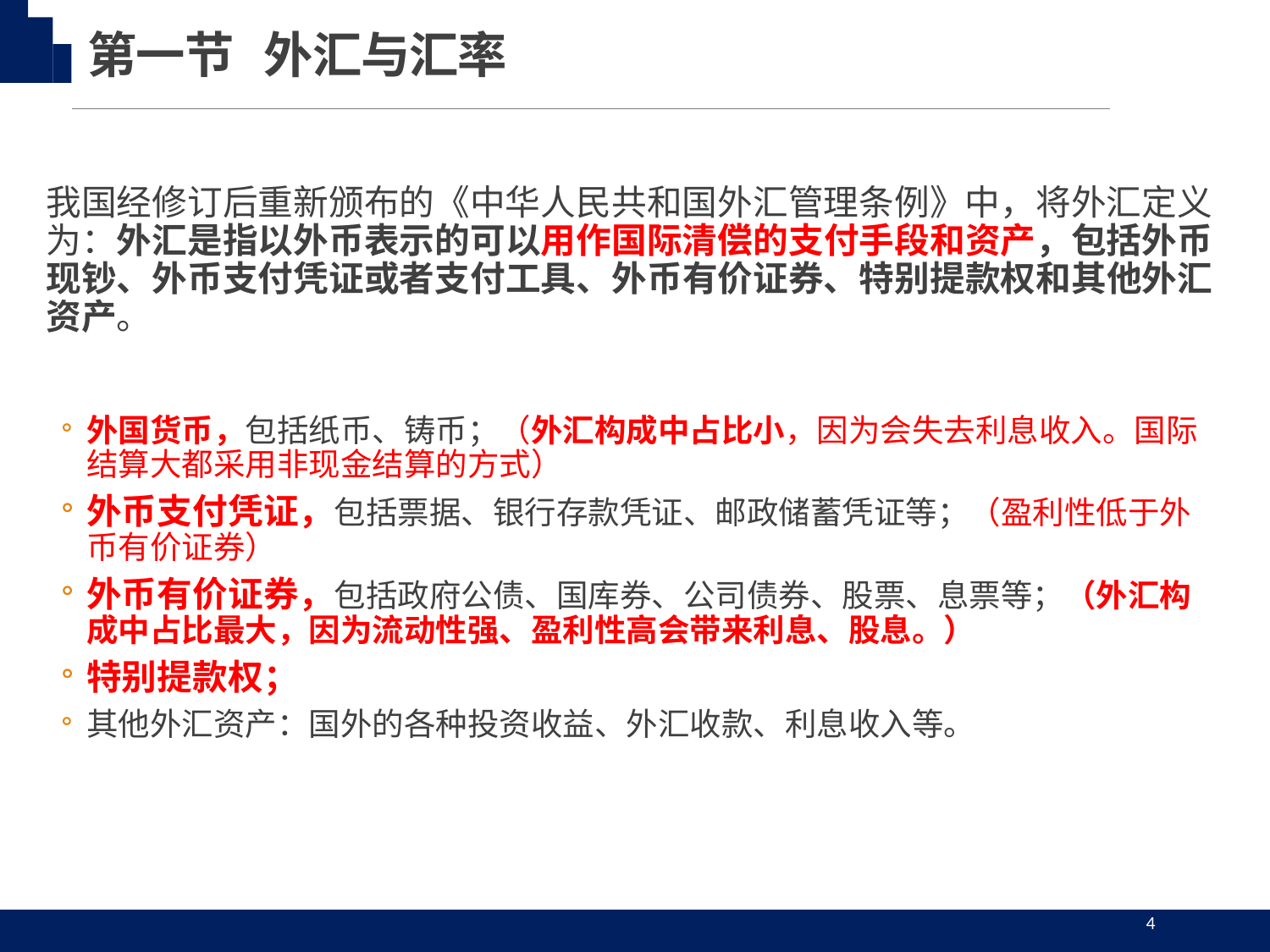

第一节   外汇与汇率
我国经修订后重新颁布的《中华人民共和国外汇管理条例》中，将外汇定义为：外汇是指以外币表示的可以用作国际清偿的支付手段和资产，包括外币现钞、外币支付凭证或者支付工具、外币有价证券、特别提款权和其他外汇资产。

外国货币，包括纸币、铸币；（外汇构成中占比小，因为会失去利息收入。国际结算大都采用非现金结算的方式）
外币支付凭证，包括票据、银行存款凭证、邮政储蓄凭证等；（盈利性低于外币有价证券）
外币有价证券，包括政府公债、国库券、公司债券、股票、息票等；（外汇构成中占比最大，因为流动性强、盈利性高会带来利息、股息。）
特别提款权；
其他外汇资产：国外的各种投资收益、外汇收款、利息收入等。
4